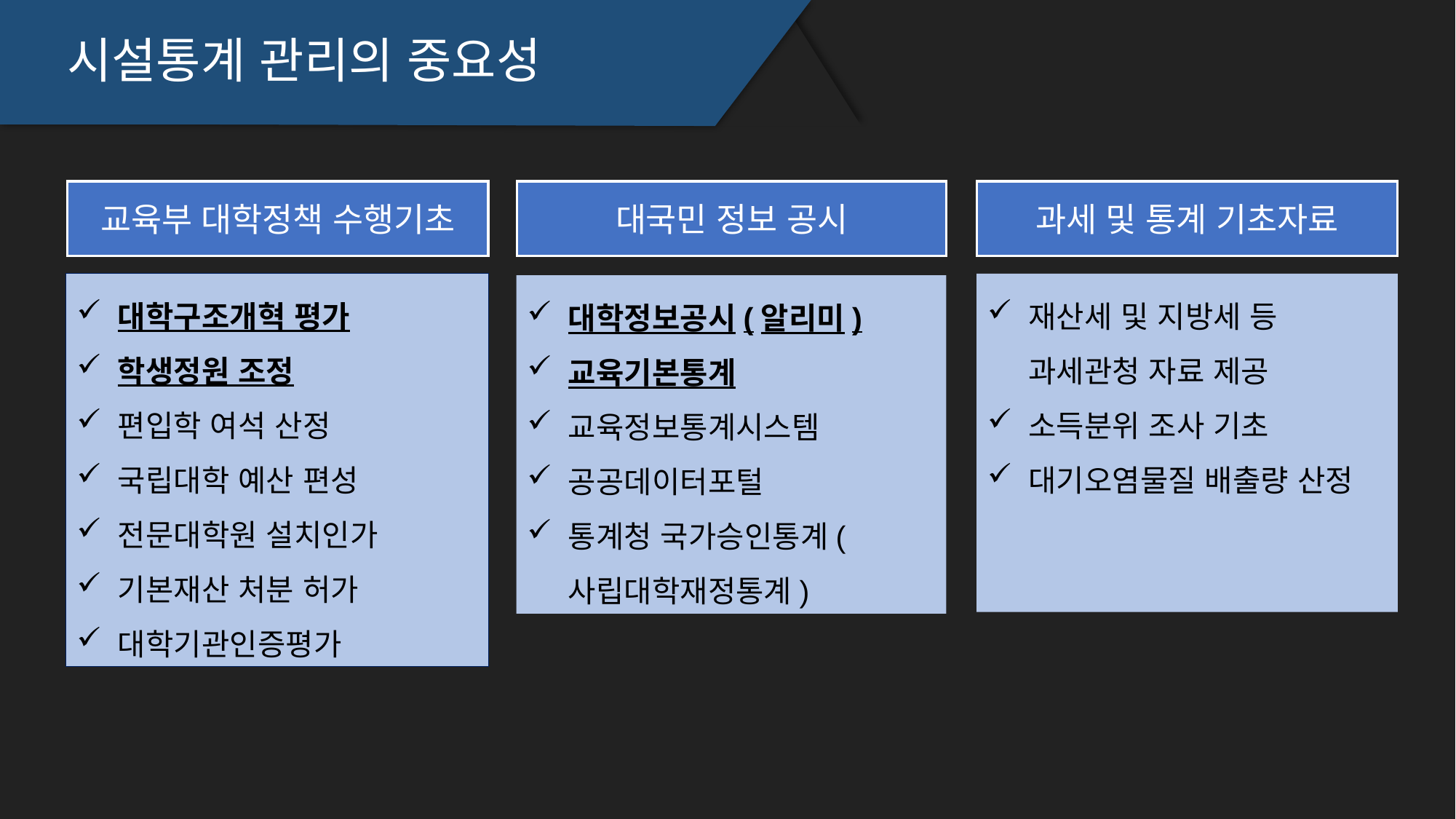

시설통계 관리의 중요성
과세 및 통계 기초자료
대국민 정보 공시
교육부 대학정책 수행기초
대학구조개혁 평가
학생정원 조정
편입학 여석 산정
국립대학 예산 편성
전문대학원 설치인가
기본재산 처분 허가
대학기관인증평가
재산세 및 지방세 등 과세관청 자료 제공
소득분위 조사 기초
대기오염물질 배출량 산정

대학정보공시(알리미)
교육기본통계
교육정보통계시스템
공공데이터포털
통계청 국가승인통계(사립대학재정통계)